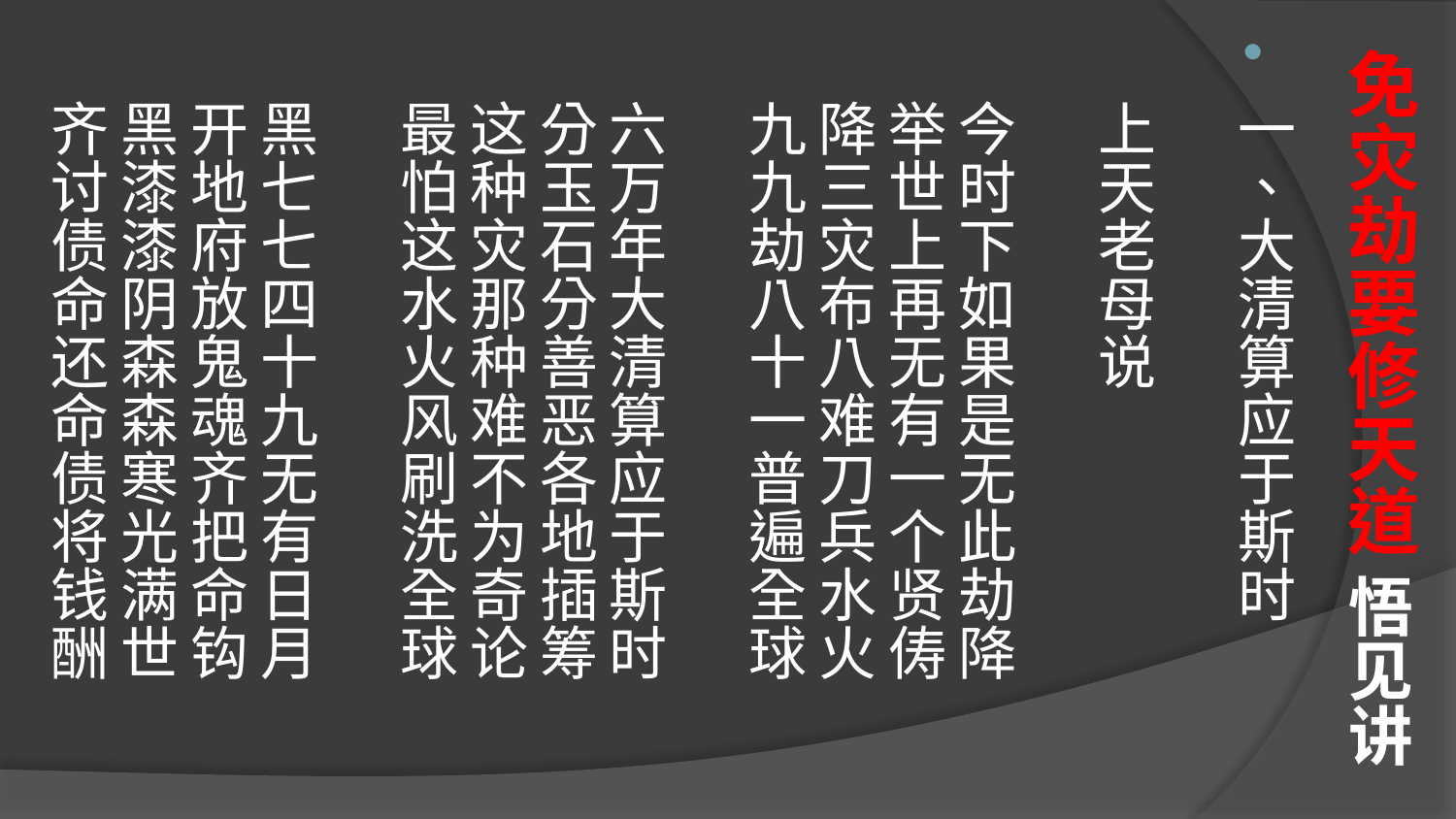

一、大清算应于斯时
上天老母说
今时下如果是无此劫降
举世上再无有一个贤俦
降三灾布八难刀兵水火
九九劫八十一普遍全球
六万年大清算应于斯时
分玉石分善恶各地插筹
这种灾那种难不为奇论
最怕这水火风刷洗全球
黑七七四十九无有日月
开地府放鬼魂齐把命钩
黑漆漆阴森森寒光满世
齐讨债命还命债将钱酬
# 免灾劫要修天道 悟见讲